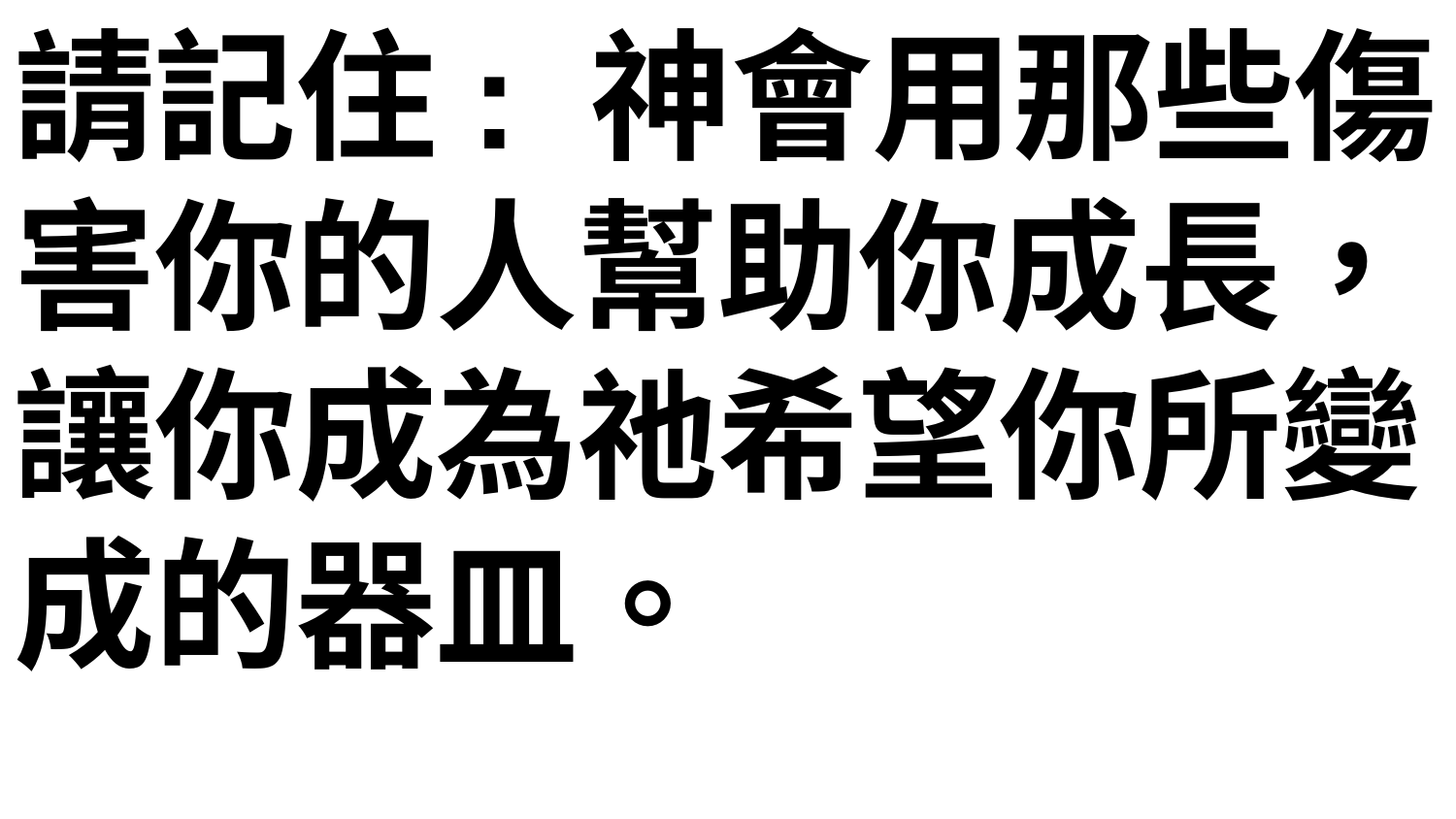

請記住: 神會用那些傷害你的人幫助你成長，讓你成為祂希望你所變成的器皿。